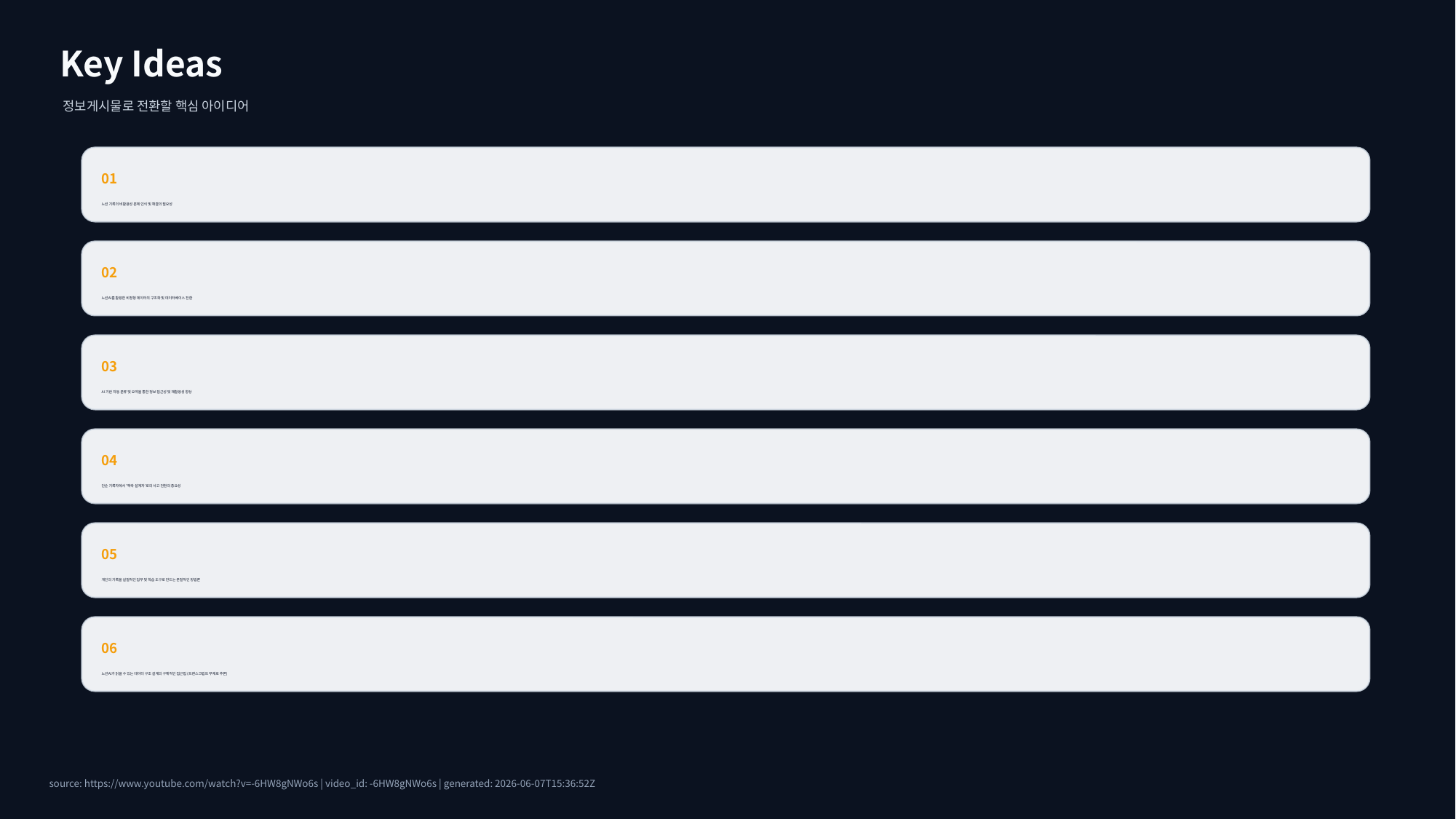

Key Ideas
정보게시물로 전환할 핵심 아이디어

01
노션 기록의 비활용성 문제 인식 및 해결의 필요성

02
노션AI를 활용한 비정형 데이터의 구조화 및 데이터베이스 전환

03
AI 기반 자동 분류 및 요약을 통한 정보 접근성 및 재활용성 향상

04
단순 기록자에서 '맥락 설계자'로의 사고 전환의 중요성

05
개인의 기록을 실질적인 업무 및 학습 도구로 만드는 본질적인 방법론

06
노션AI가 읽을 수 있는 데이터 구조 설계의 구체적인 접근법 (트랜스크립트 부재로 추론)
source: https://www.youtube.com/watch?v=-6HW8gNWo6s | video_id: -6HW8gNWo6s | generated: 2026-06-07T15:36:52Z